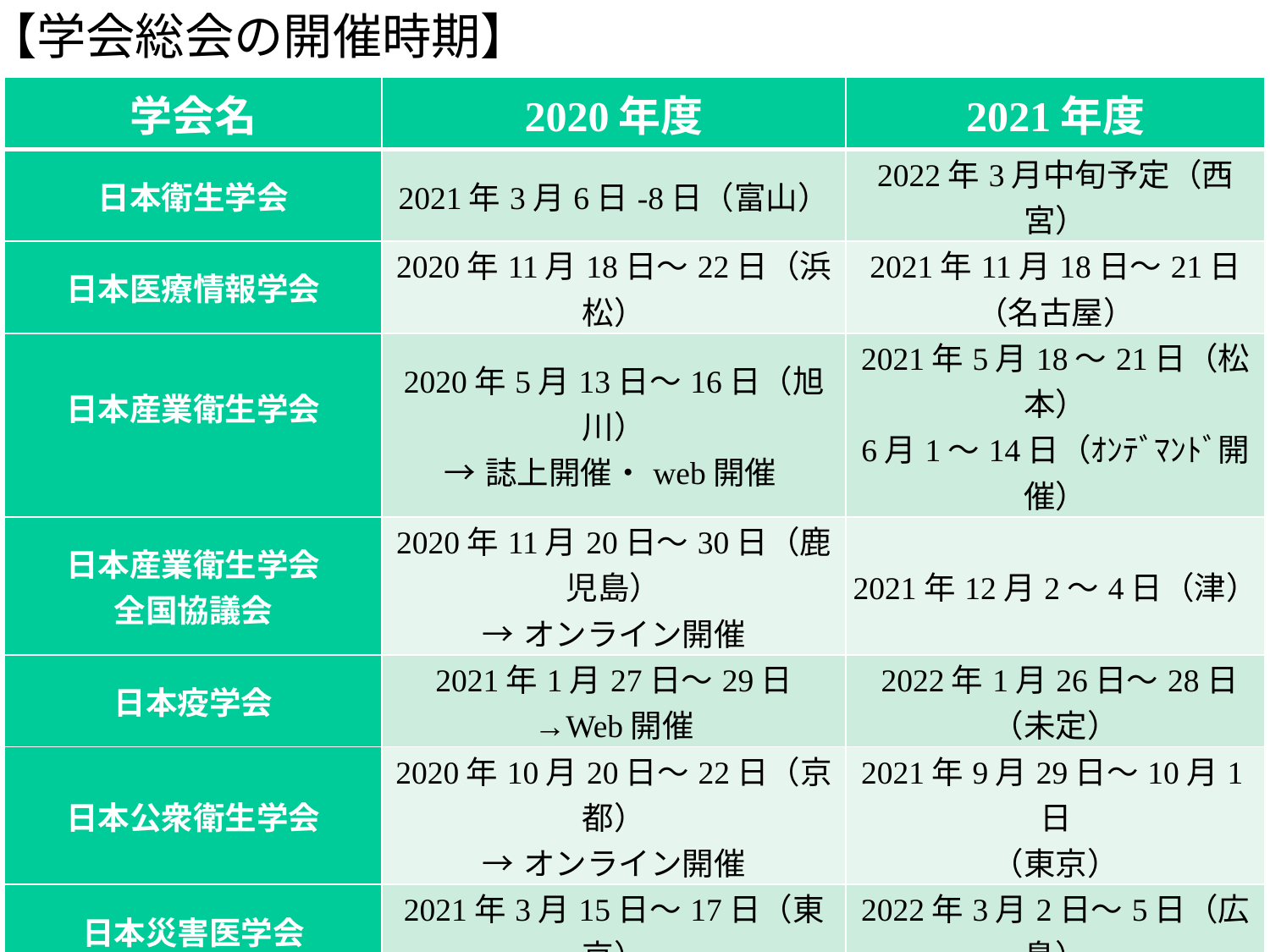

【学会総会の開催時期】
| 学会名 | 2020年度 | 2021年度 |
| --- | --- | --- |
| 日本衛生学会 | 2021年3月6日-8日（富山） | 2022年3月中旬予定（西宮） |
| 日本医療情報学会 | 2020年11月18日～22日（浜松） | 2021年11月18日～21日 （名古屋） |
| 日本産業衛生学会 | 2020年5月13日～16日（旭川） →誌上開催・web開催 | 2021年5月18～21日（松本） 6月1～14日（ｵﾝﾃﾞﾏﾝﾄﾞ開催） |
| 日本産業衛生学会 全国協議会 | 2020年11月20日～30日（鹿児島） →オンライン開催 | 2021年12月2～4日（津） |
| 日本疫学会 | 2021年1月27日～29日 →Web開催 | 2022年1月26日～28日 （未定） |
| 日本公衆衛生学会 | 2020年10月20日～22日（京都） →オンライン開催 | 2021年9月29日～10月1日 （東京） |
| 日本災害医学会 | 2021年3月15日～17日（東京） | 2022年3月2日～5日（広島） |
| 日本医療・病院管理学会 | 2020年10月2日～4日（福岡） →Web開催 | 2021年10月29日～31日 （東京） |
| 日本職業・災害医学会 | 2020年12月5日～6日（浜松） →誌上開催 | 2021年11月27日～28日 （東京） |